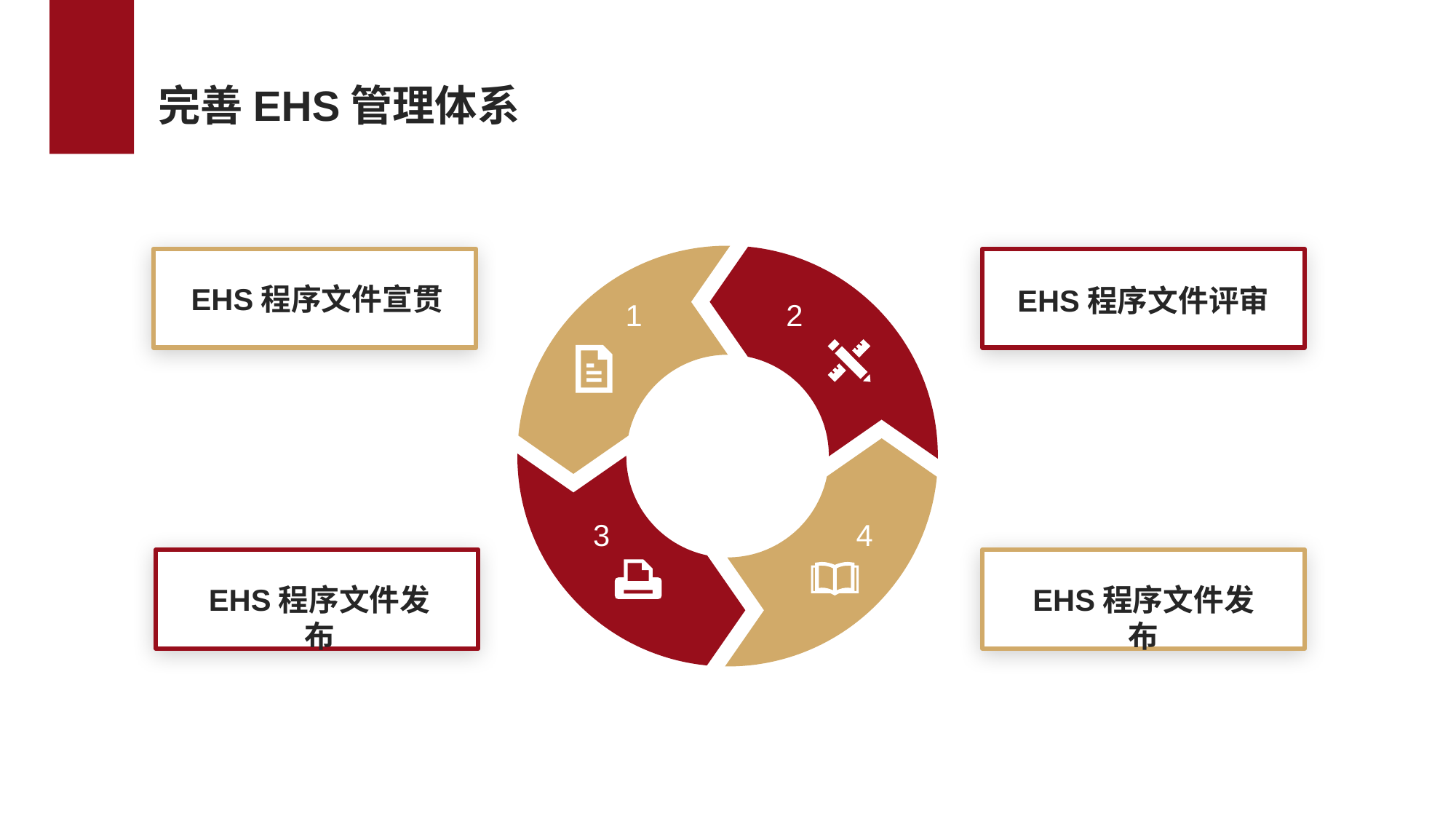

完善EHS管理体系

EHS程序文件宣贯
EHS程序文件评审
1
2

4
3

EHS程序文件发布
EHS程序文件发布